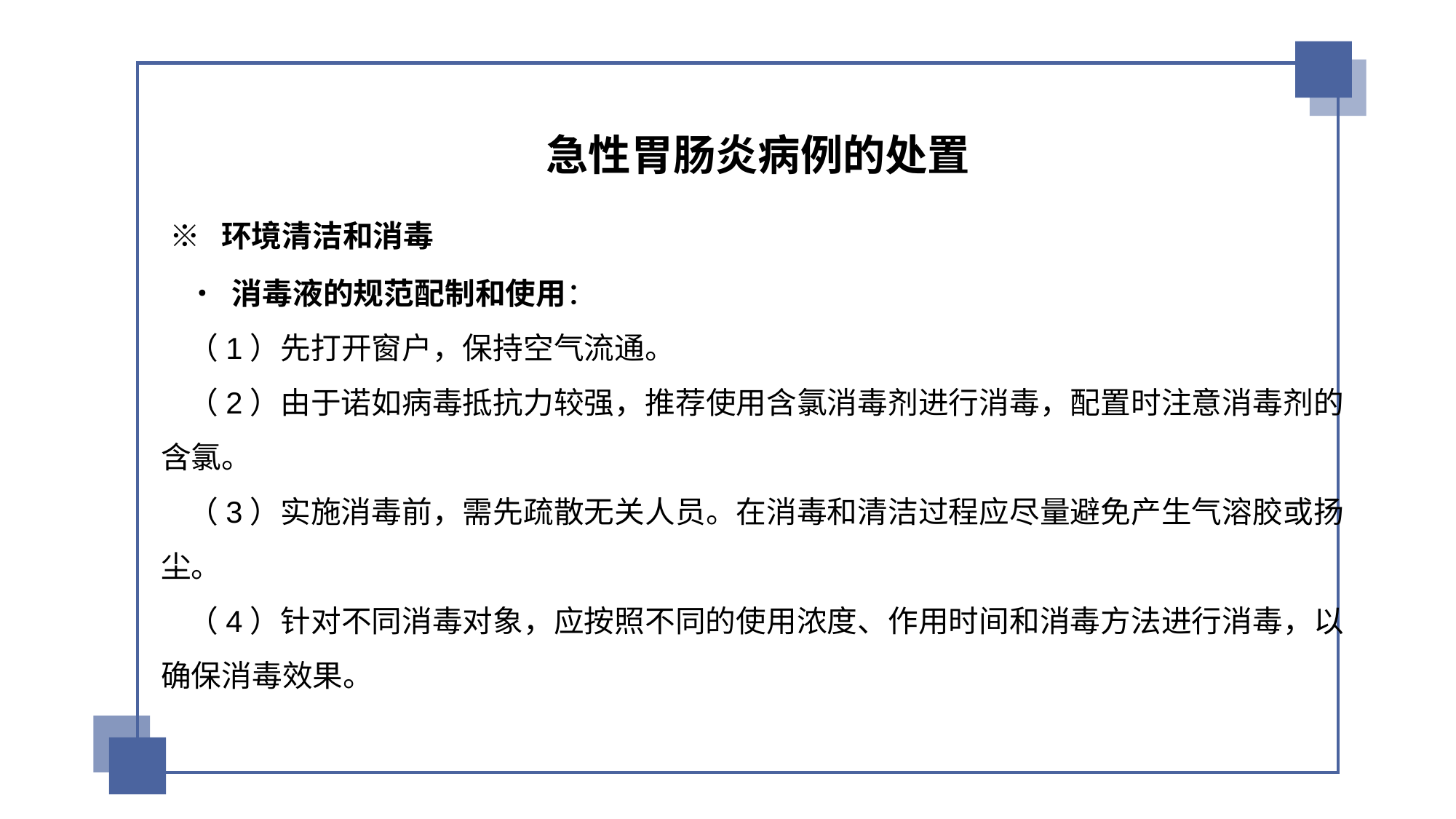

急性胃肠炎病例的处置
 ※  环境清洁和消毒
    • 消毒液的规范配制和使用：
   （1）先打开窗户，保持空气流通。
   （2）由于诺如病毒抵抗力较强，推荐使用含氯消毒剂进行消毒，配置时注意消毒剂的含氯。
   （3）实施消毒前，需先疏散无关人员。在消毒和清洁过程应尽量避免产生气溶胶或扬尘。
   （4）针对不同消毒对象，应按照不同的使用浓度、作用时间和消毒方法进行消毒，以确保消毒效果。